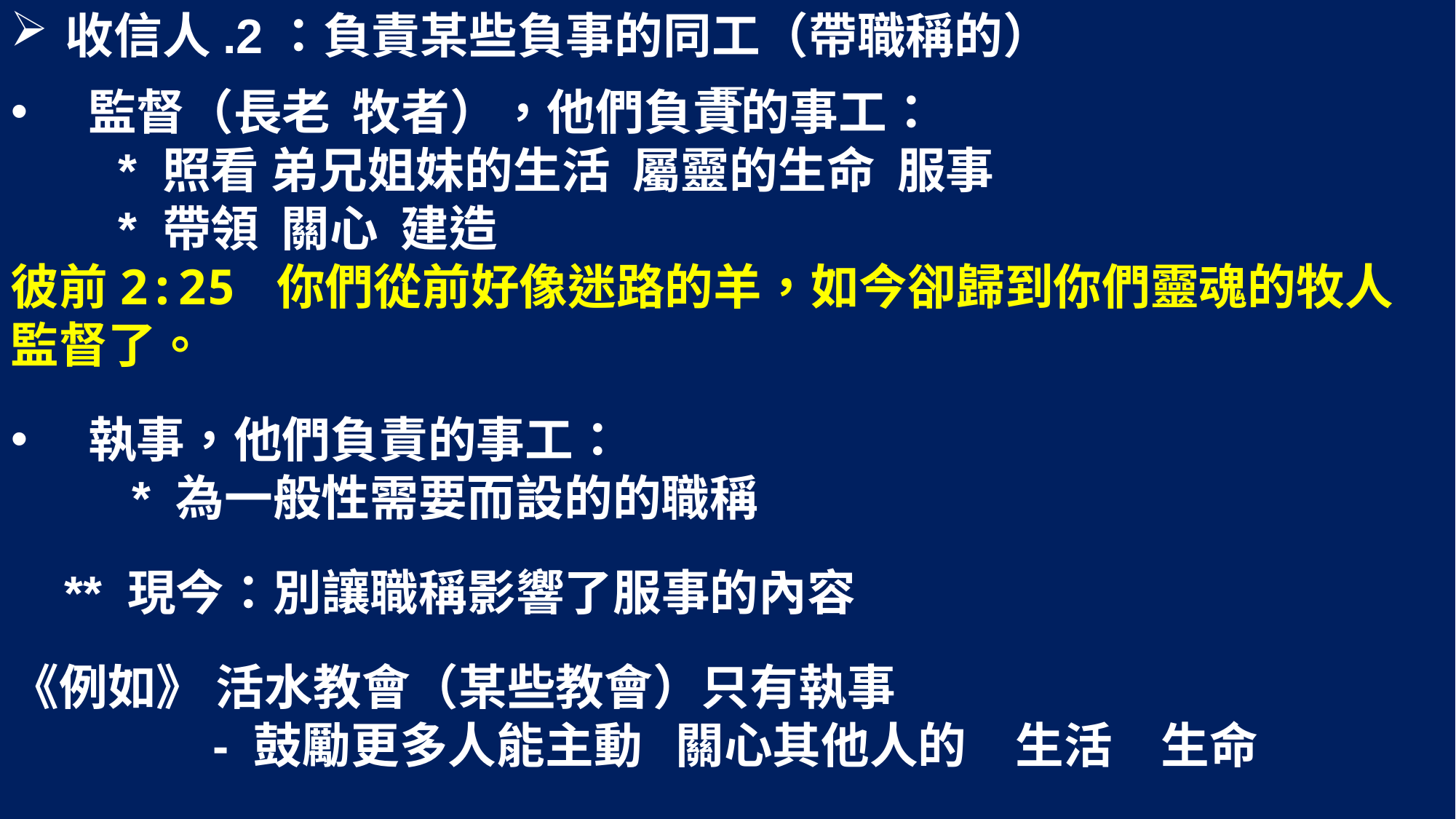

收信人.2：負責某些負事的同工（帶職稱的）

 監督（長老  牧者），他們負責的事工：
        * 照看 弟兄姐妹的生活  屬靈的生命  服事
        * 帶領  關心  建造
彼前2:25 你們從前好像迷路的羊，如今卻歸到你們靈魂的牧人
監督了。

 執事，他們負責的事工：
         * 為一般性需要而設的的職稱

    ** 現今：別讓職稱影響了服事的內容

《例如》 活水教會（某些教會）只有執事
               - 鼓勵更多人能主動   關心其他人的　生活　生命

# 下